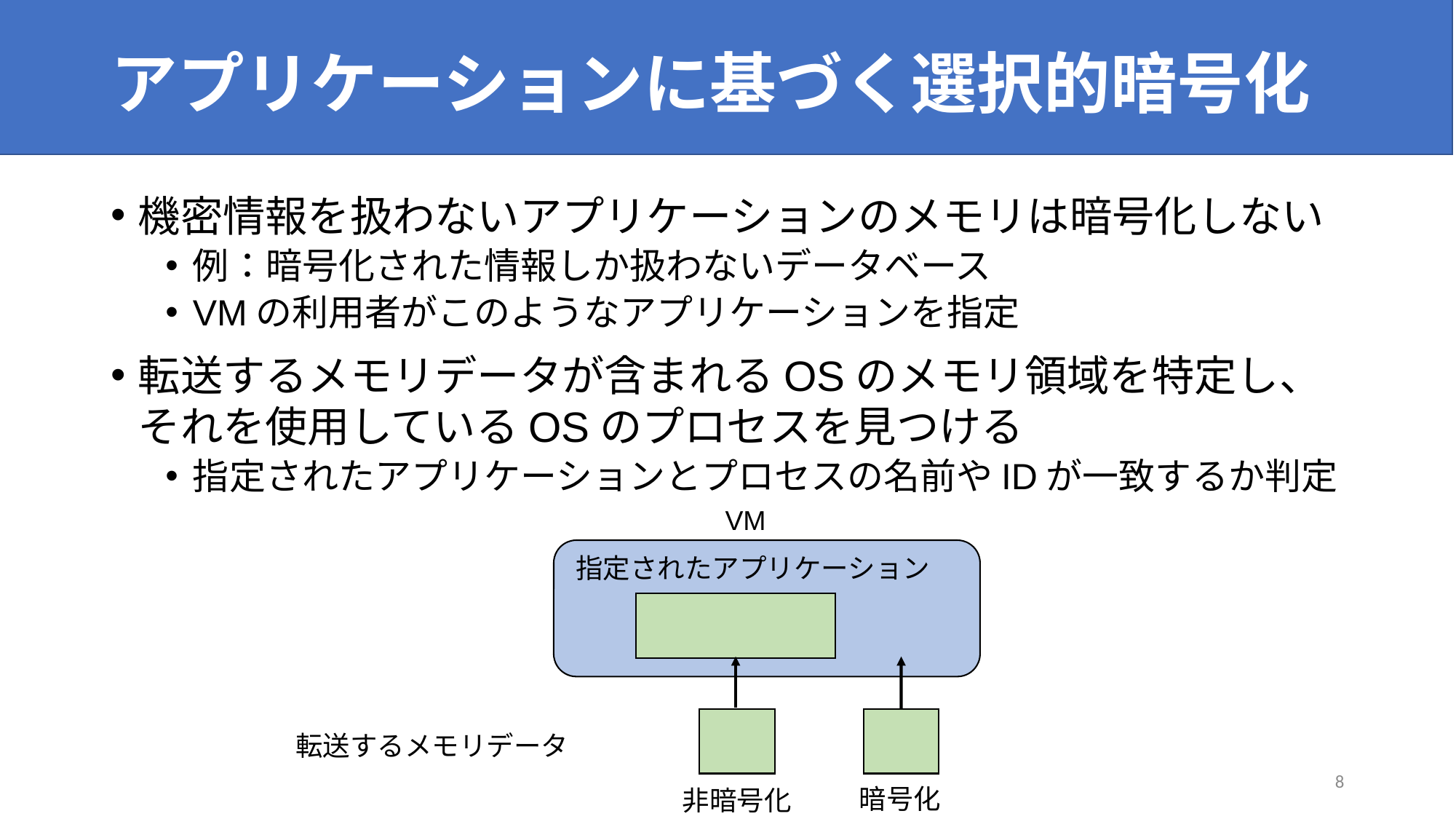

# アプリケーションに基づく選択的暗号化
機密情報を扱わないアプリケーションのメモリは暗号化しない
例：暗号化された情報しか扱わないデータベース
VMの利用者がこのようなアプリケーションを指定
転送するメモリデータが含まれるOSのメモリ領域を特定し、それを使用しているOSのプロセスを見つける
指定されたアプリケーションとプロセスの名前やIDが一致するか判定
VM

指定されたアプリケーション

転送するメモリデータ
8
暗号化
非暗号化